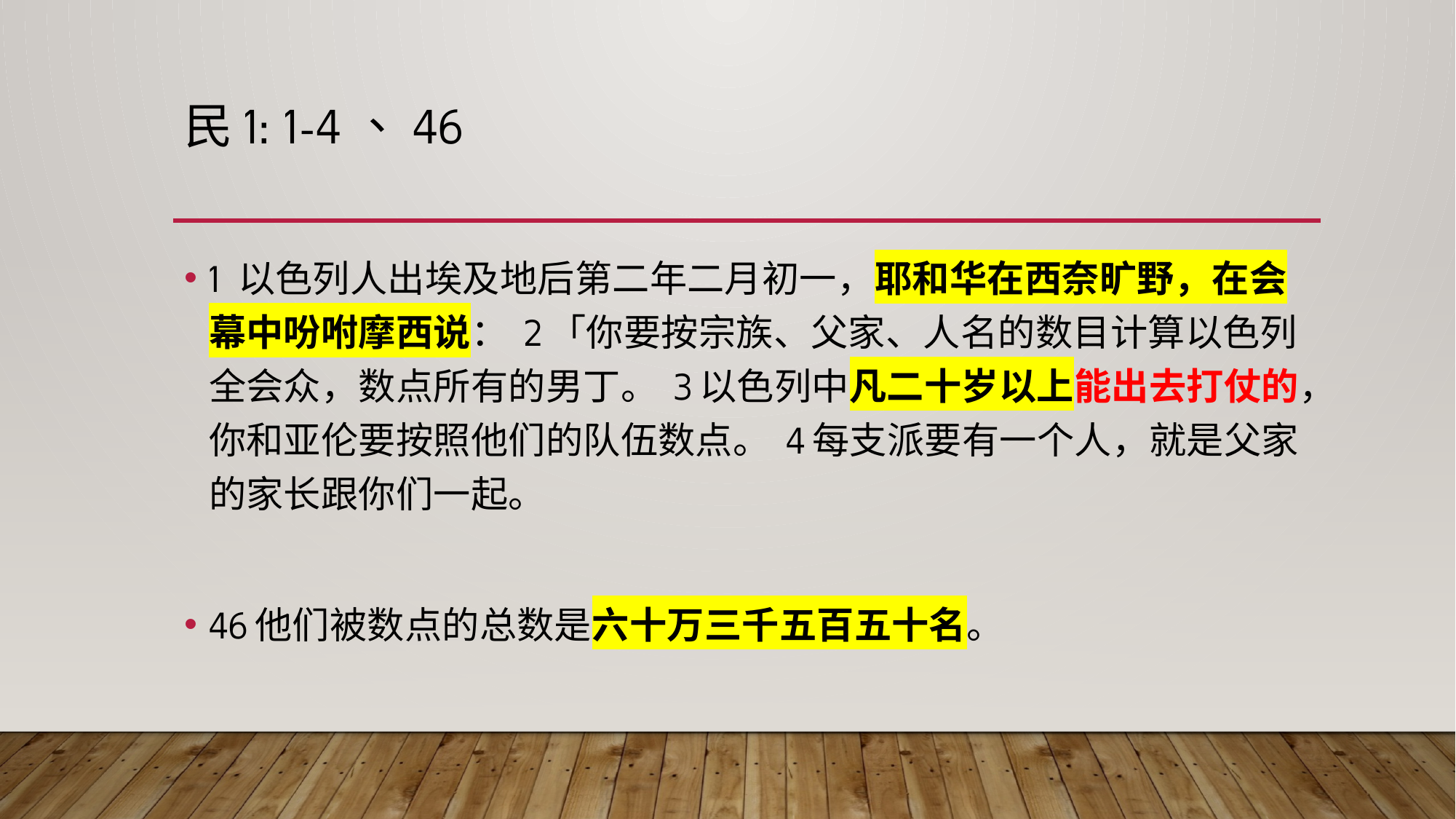

# 民1: 1-4、46
1 以色列人出埃及地后第二年二月初一，耶和华在西奈旷野，在会幕中吩咐摩西说： 2「你要按宗族、父家、人名的数目计算以色列全会众，数点所有的男丁。 3以色列中凡二十岁以上能出去打仗的，你和亚伦要按照他们的队伍数点。 4每支派要有一个人，就是父家的家长跟你们一起。

46他们被数点的总数是六十万三千五百五十名。